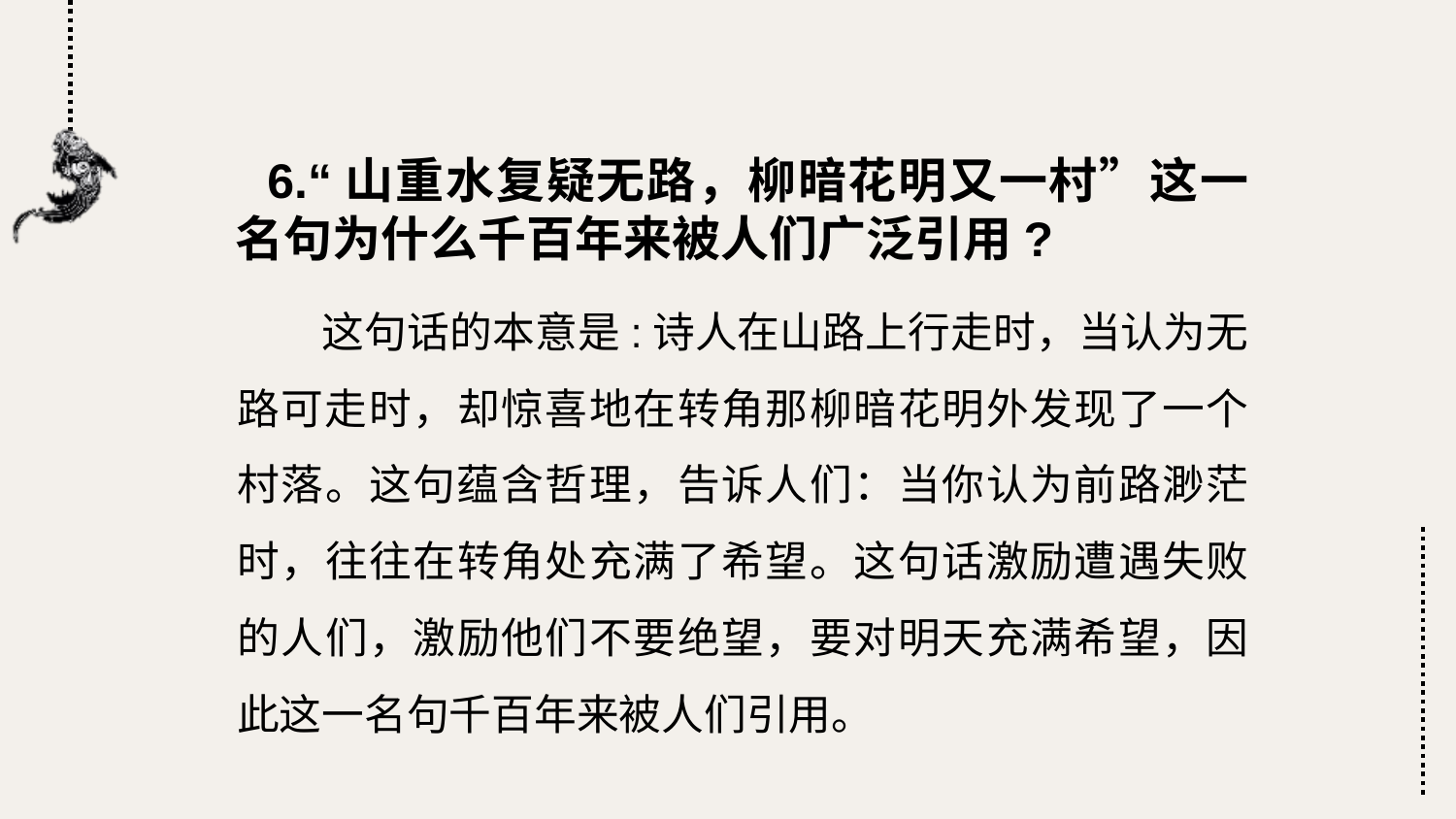

6.“山重水复疑无路，柳暗花明又一村”这一名句为什么千百年来被人们广泛引用?
这句话的本意是:诗人在山路上行走时，当认为无路可走时，却惊喜地在转角那柳暗花明外发现了一个村落。这句蕴含哲理，告诉人们：当你认为前路渺茫时，往往在转角处充满了希望。这句话激励遭遇失败的人们，激励他们不要绝望，要对明天充满希望，因此这一名句千百年来被人们引用。